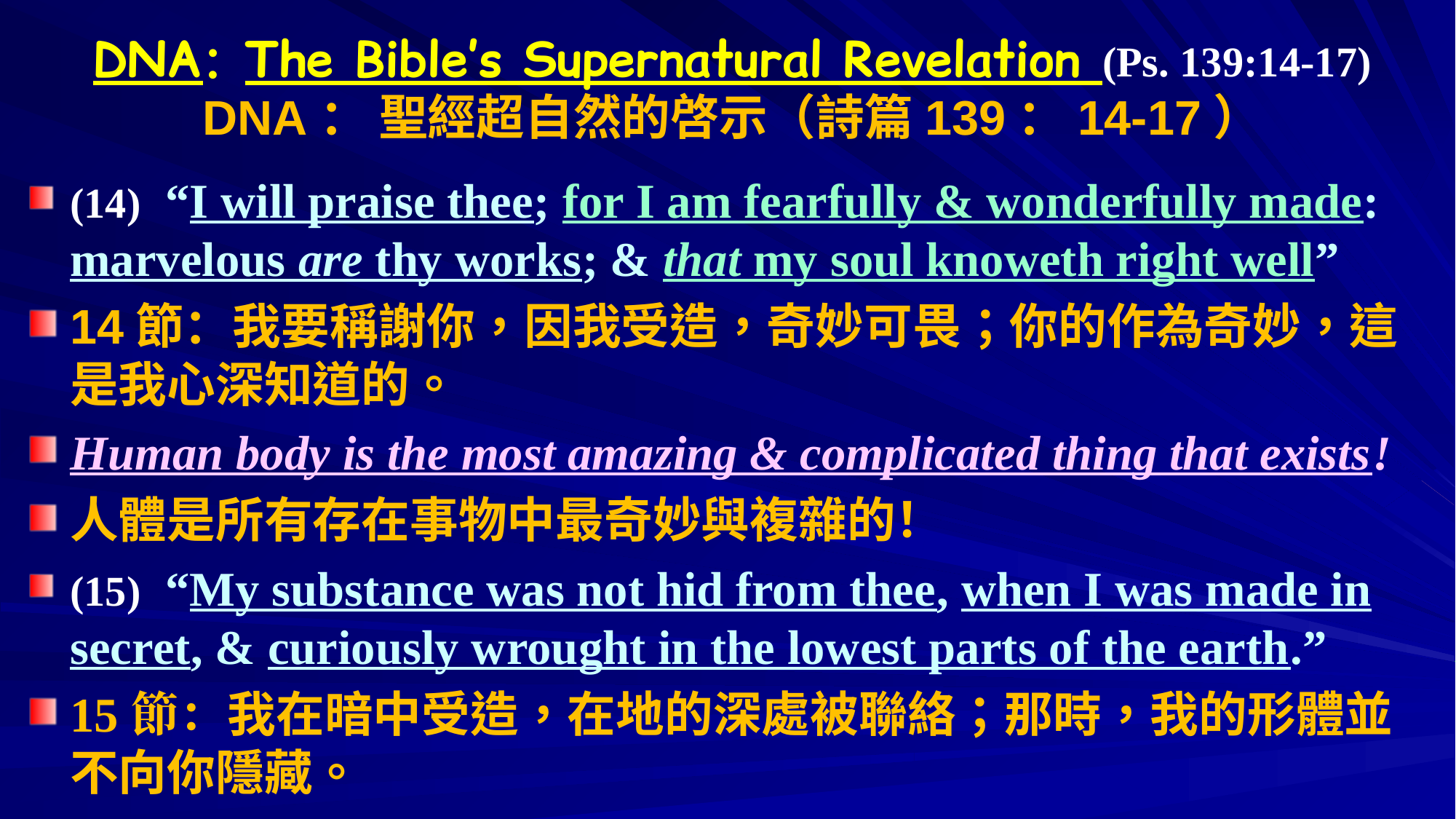

# DNA: The Bible’s Supernatural Revelation (Ps. 139:14-17) DNA： 聖經超自然的啓示（詩篇139：14-17）
(14)  “I will praise thee; for I am fearfully & wonderfully made: marvelous are thy works; & that my soul knoweth right well”
14節：我要稱謝你，因我受造，奇妙可畏；你的作為奇妙，這是我心深知道的。
Human body is the most amazing & complicated thing that exists!
人體是所有存在事物中最奇妙與複雜的！
(15)  “My substance was not hid from thee, when I was made in secret, & curiously wrought in the lowest parts of the earth.”
15節：我在暗中受造，在地的深處被聯絡；那時，我的形體並不向你隱藏。